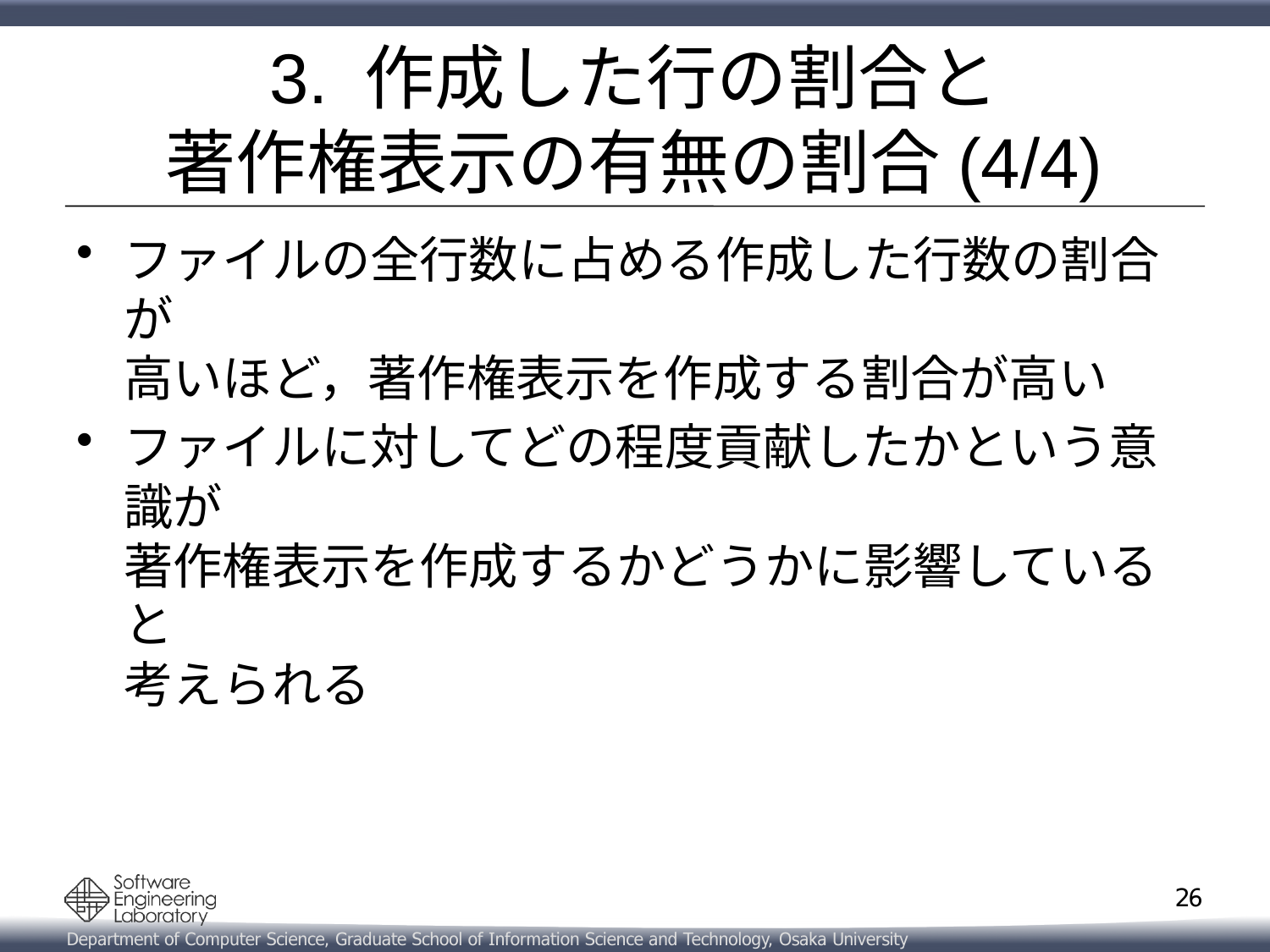

# 3. 作成した行の割合と 著作権表示の有無の割合(4/4)
ファイルの全行数に占める作成した行数の割合が
高いほど，著作権表示を作成する割合が高い
ファイルに対してどの程度貢献したかという意識が
著作権表示を作成するかどうかに影響していると
考えられる
26